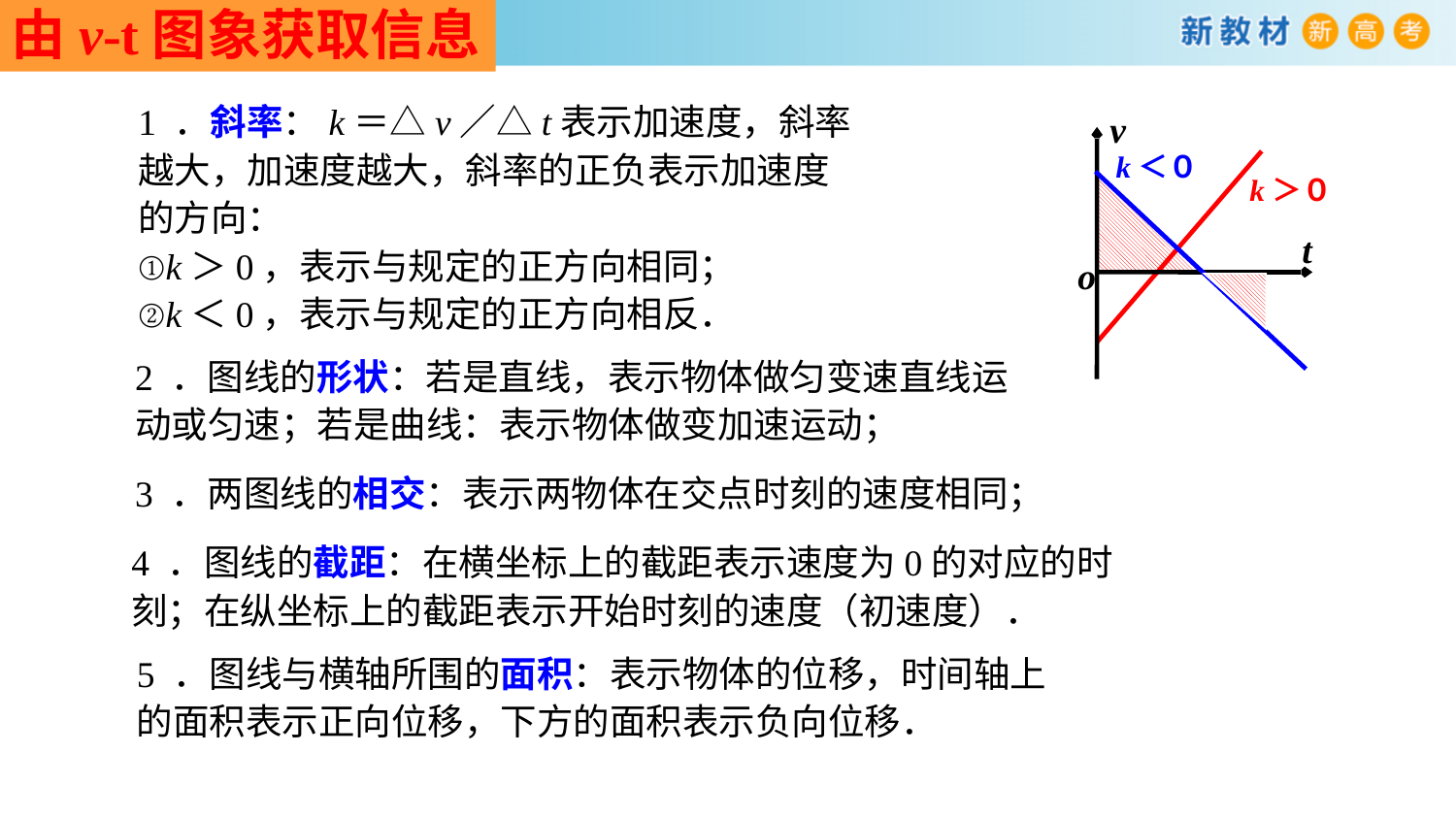

由v-t图象获取信息
1 ．斜率：k＝△v／△t表示加速度，斜率越大，加速度越大，斜率的正负表示加速度的方向：
①k＞0，表示与规定的正方向相同；
②k＜0，表示与规定的正方向相反．
v

t
o

k＜０
k＞０
2 ．图线的形状：若是直线，表示物体做匀变速直线运动或匀速；若是曲线：表示物体做变加速运动；
3 ．两图线的相交：表示两物体在交点时刻的速度相同；
4 ．图线的截距：在横坐标上的截距表示速度为0的对应的时刻；在纵坐标上的截距表示开始时刻的速度（初速度）．
5 ．图线与横轴所围的面积：表示物体的位移，时间轴上的面积表示正向位移，下方的面积表示负向位移．